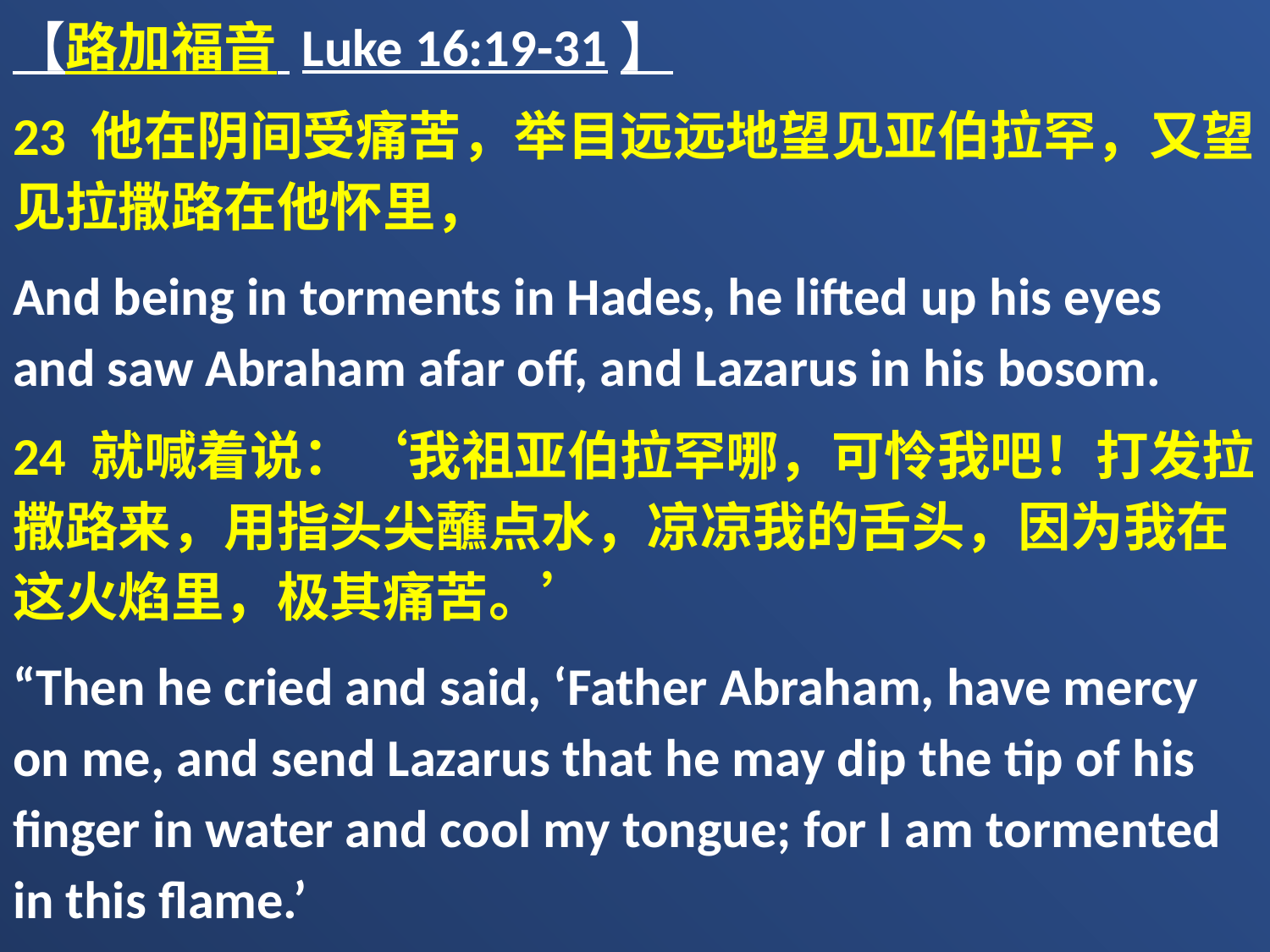

【路加福音 Luke 16:19-31】
23 他在阴间受痛苦，举目远远地望见亚伯拉罕，又望见拉撒路在他怀里，
And being in torments in Hades, he lifted up his eyes and saw Abraham afar off, and Lazarus in his bosom.
24 就喊着说：‘我祖亚伯拉罕哪，可怜我吧！打发拉撒路来，用指头尖蘸点水，凉凉我的舌头，因为我在这火焰里，极其痛苦。’
“Then he cried and said, ‘Father Abraham, have mercy on me, and send Lazarus that he may dip the tip of his finger in water and cool my tongue; for I am tormented in this flame.’